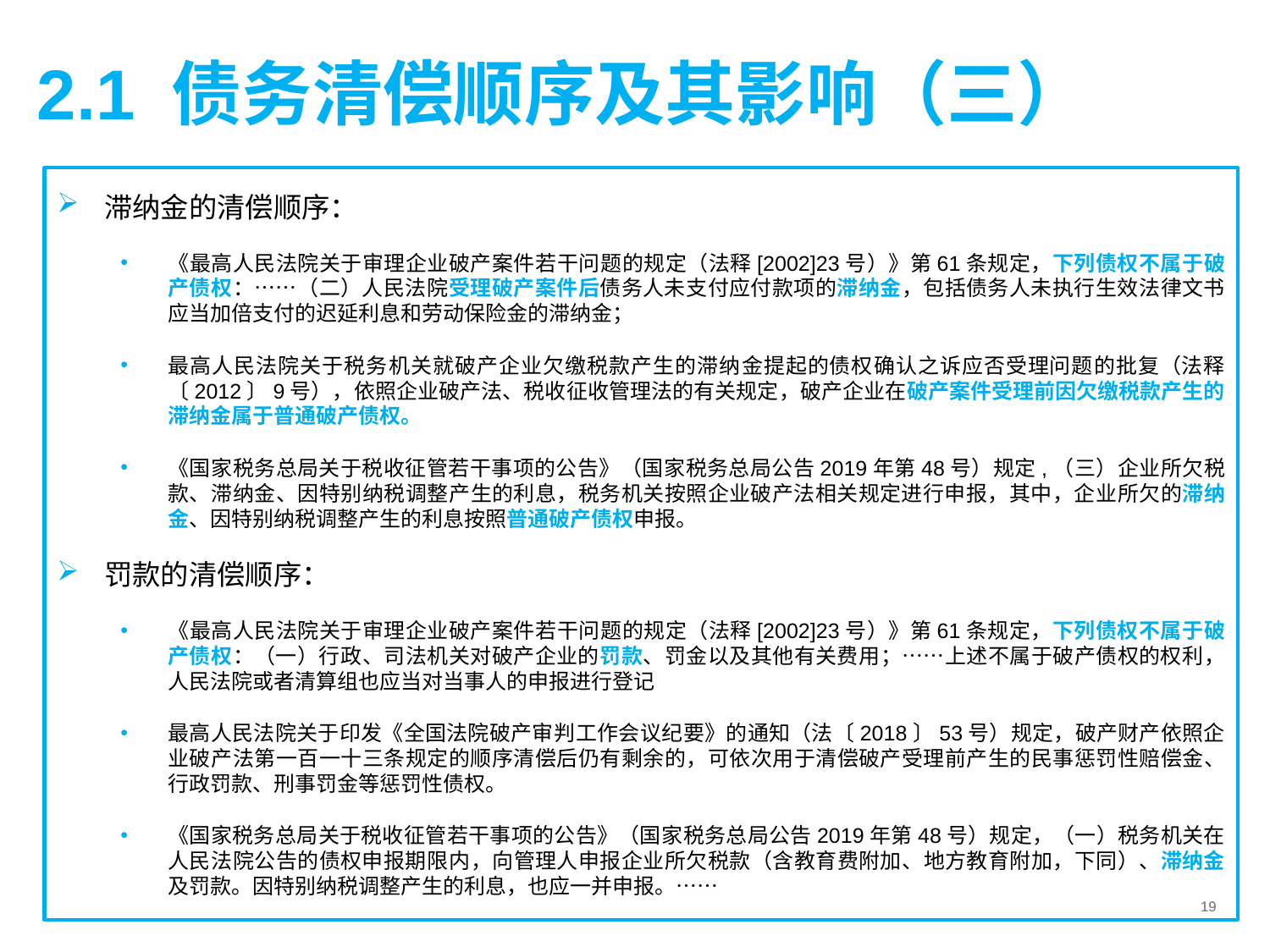

2.1 债务清偿顺序及其影响（三）
滞纳金的清偿顺序：
《最高人民法院关于审理企业破产案件若干问题的规定（法释[2002]23号）》第61条规定，下列债权不属于破产债权：……（二）人民法院受理破产案件后债务人未支付应付款项的滞纳金，包括债务人未执行生效法律文书应当加倍支付的迟延利息和劳动保险金的滞纳金；
最高人民法院关于税务机关就破产企业欠缴税款产生的滞纳金提起的债权确认之诉应否受理问题的批复（法释〔2012〕9号），依照企业破产法、税收征收管理法的有关规定，破产企业在破产案件受理前因欠缴税款产生的滞纳金属于普通破产债权。
《国家税务总局关于税收征管若干事项的公告》（国家税务总局公告2019年第48号）规定,（三）企业所欠税款、滞纳金、因特别纳税调整产生的利息，税务机关按照企业破产法相关规定进行申报，其中，企业所欠的滞纳金、因特别纳税调整产生的利息按照普通破产债权申报。
罚款的清偿顺序：
《最高人民法院关于审理企业破产案件若干问题的规定（法释[2002]23号）》第61条规定，下列债权不属于破产债权：（一）行政、司法机关对破产企业的罚款、罚金以及其他有关费用；……上述不属于破产债权的权利，人民法院或者清算组也应当对当事人的申报进行登记
最高人民法院关于印发《全国法院破产审判工作会议纪要》的通知（法〔2018〕53号）规定，破产财产依照企业破产法第一百一十三条规定的顺序清偿后仍有剩余的，可依次用于清偿破产受理前产生的民事惩罚性赔偿金、行政罚款、刑事罚金等惩罚性债权。
《国家税务总局关于税收征管若干事项的公告》（国家税务总局公告2019年第48号）规定，（一）税务机关在人民法院公告的债权申报期限内，向管理人申报企业所欠税款（含教育费附加、地方教育附加，下同）、滞纳金及罚款。因特别纳税调整产生的利息，也应一并申报。……

19
19